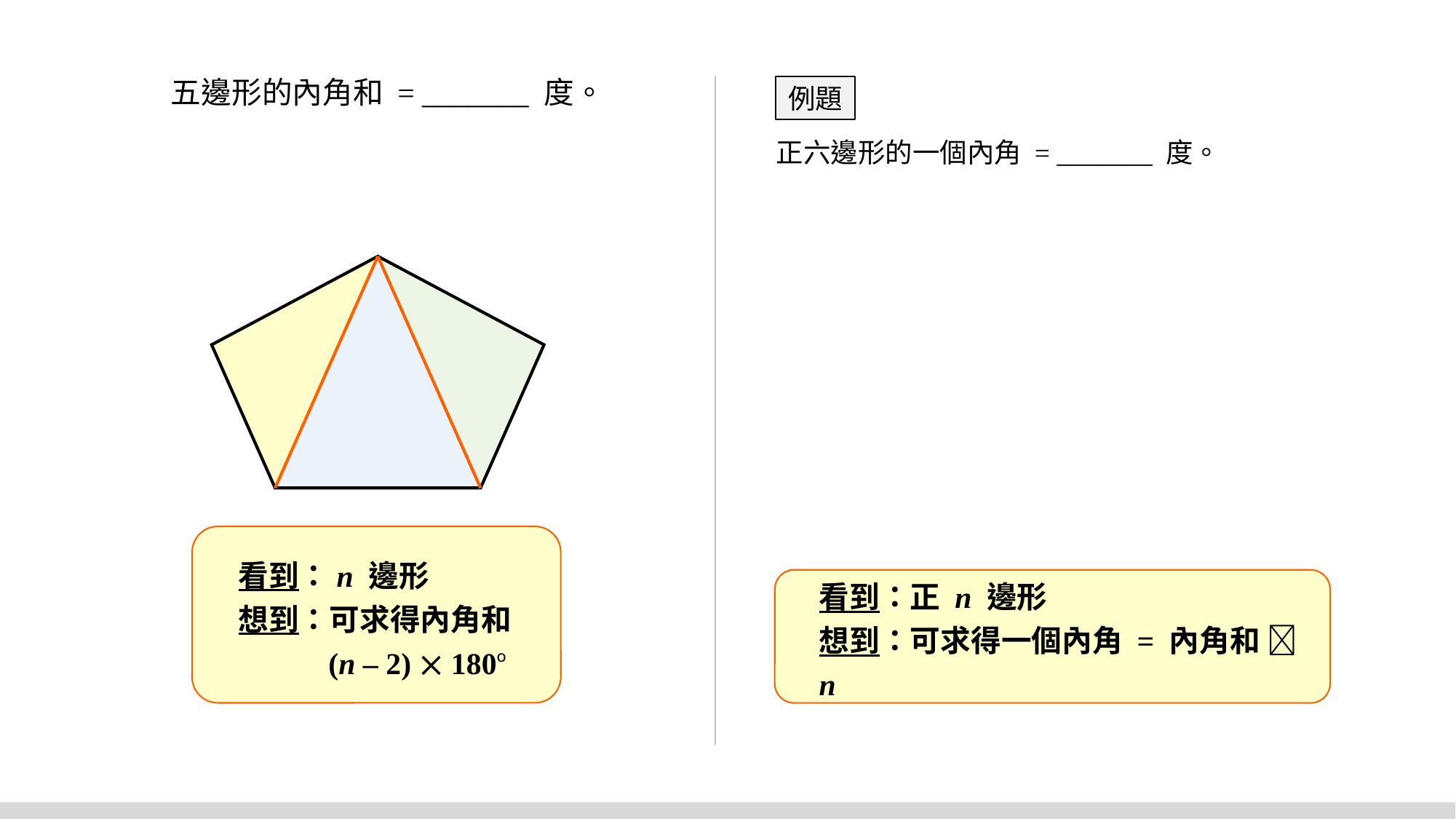

五邊形的內角和 = _______ 度。
例題
正六邊形的一個內角 = _______ 度。

看到：n 邊形
想到：可求得內角和
            (n – 2) × 180o
看到：正 n 邊形
想到：可求得一個內角 = 內角和 ÷ n